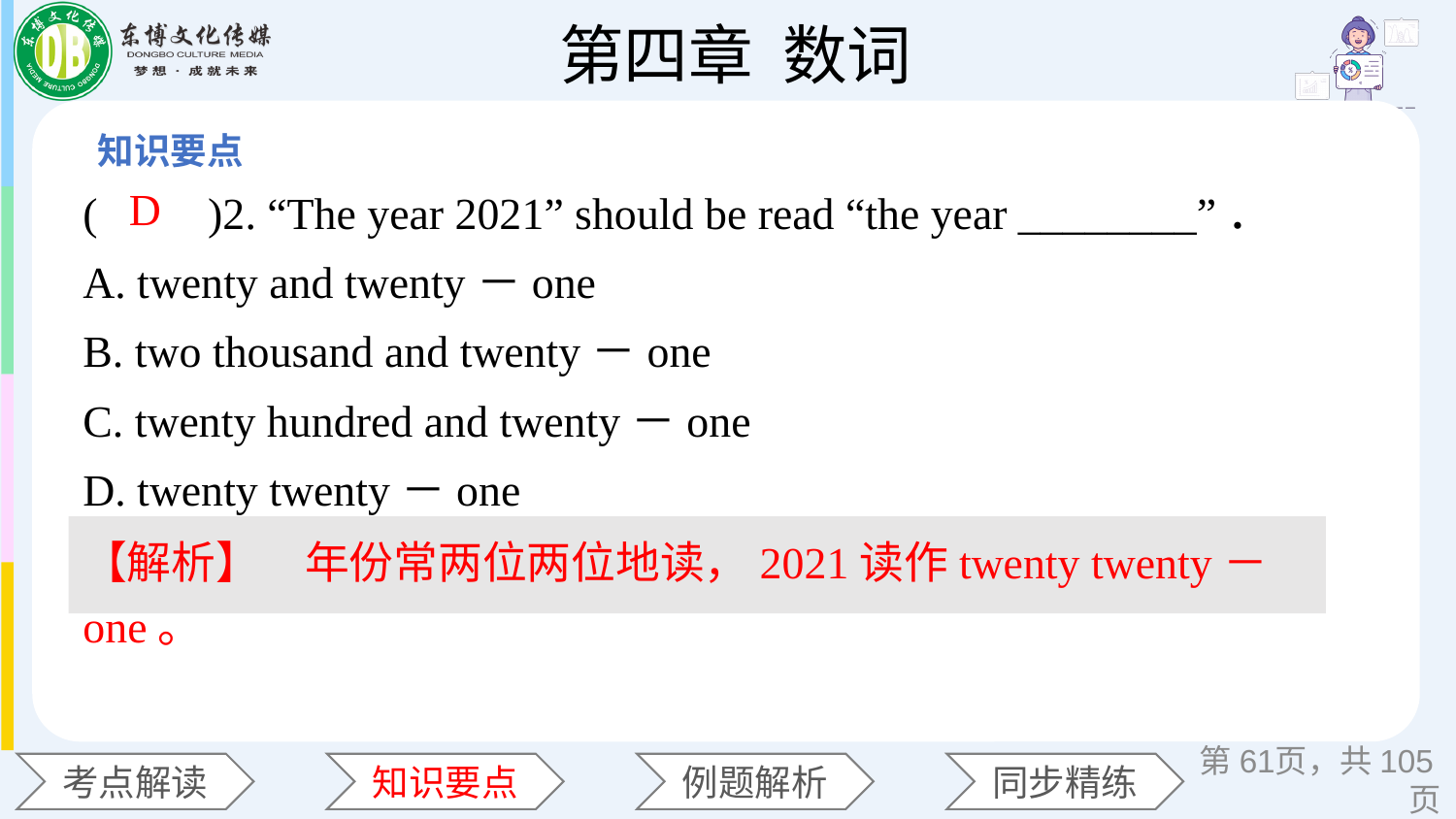

(　　)2. “The year 2021” should be read “the year ________”．
A. twenty and twenty－one
B. two thousand and twenty－one
C. twenty hundred and twenty－one
D. twenty twenty－one
D
【解析】　年份常两位两位地读，2021读作twenty twenty－one。
第61页，共105页